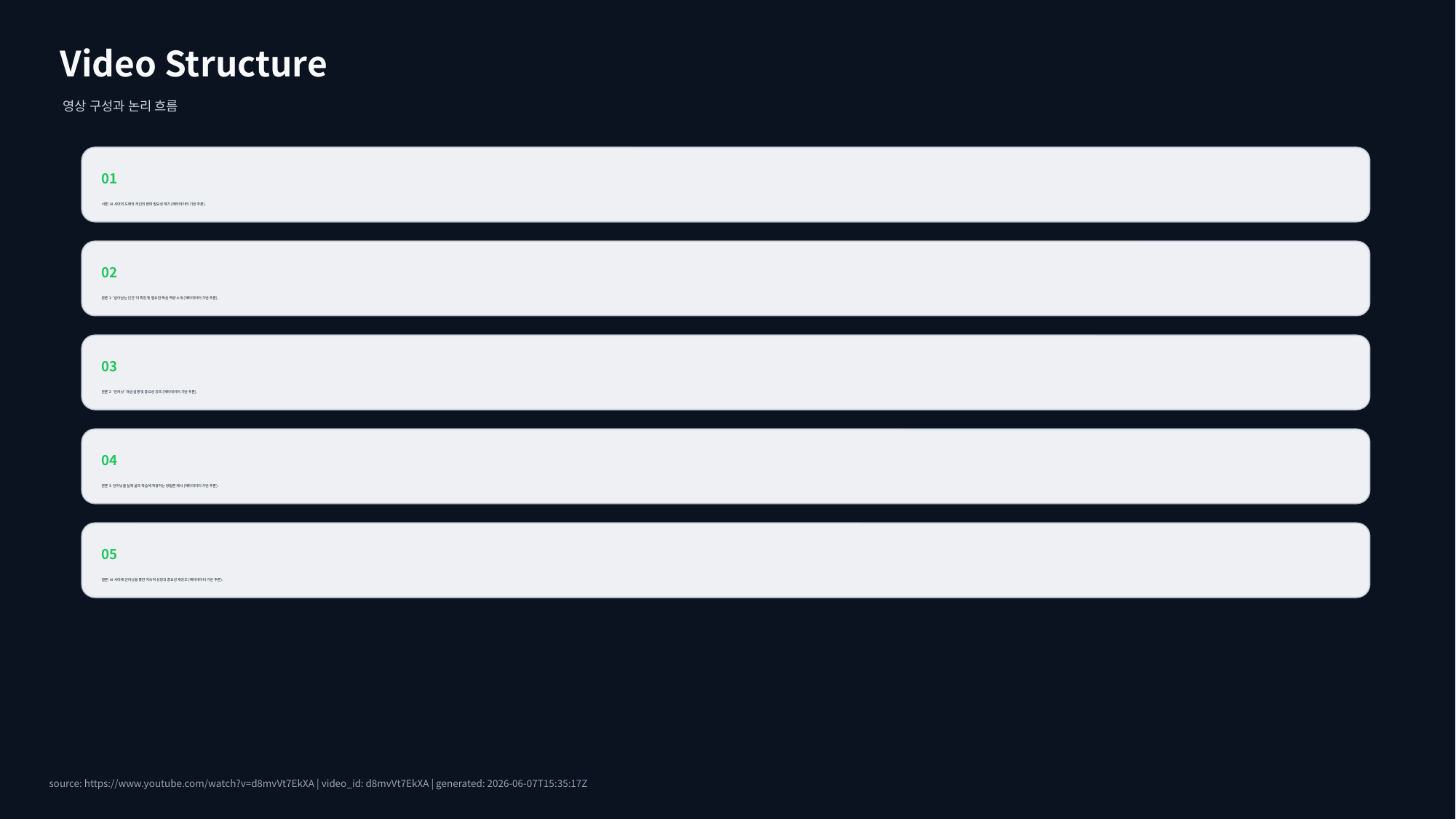

Video Structure
영상 구성과 논리 흐름

01
서론: AI 시대의 도래와 개인의 변화 필요성 제기 (메타데이터 기반 추론).

02
본론 1: '살아남는 인간'의 특징 및 필요한 핵심 역량 소개 (메타데이터 기반 추론).

03
본론 2: '언러닝' 개념 설명 및 중요성 강조 (메타데이터 기반 추론).

04
본론 3: 언러닝을 실제 삶과 학습에 적용하는 방법론 제시 (메타데이터 기반 추론).

05
결론: AI 시대에 언러닝을 통한 지속적 성장의 중요성 재강조 (메타데이터 기반 추론).
source: https://www.youtube.com/watch?v=d8mvVt7EkXA | video_id: d8mvVt7EkXA | generated: 2026-06-07T15:35:17Z